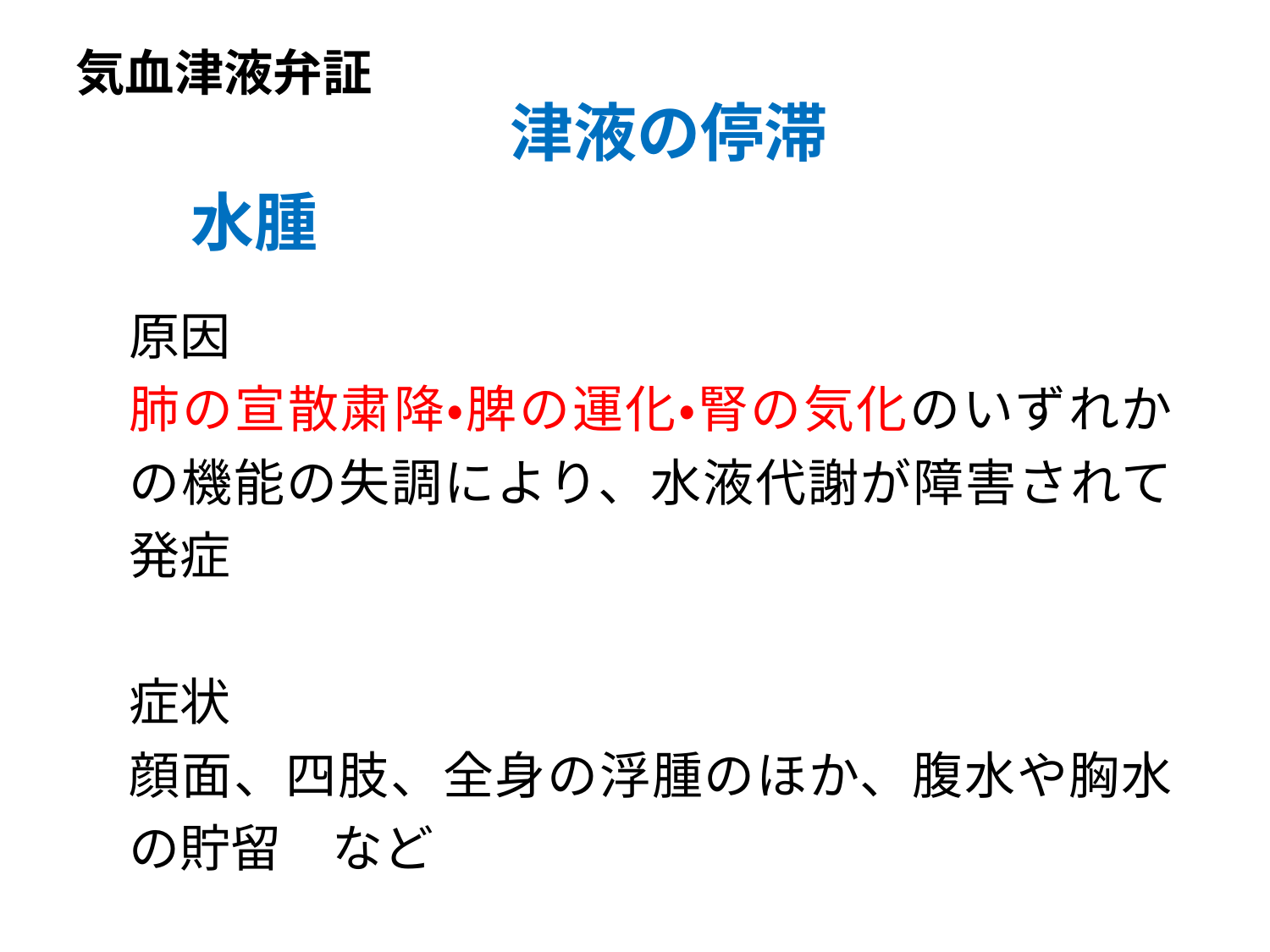

気血津液弁証
津液の停滞
# 水腫
原因
肺の宣散粛降・脾の運化・腎の気化のいずれかの機能の失調により、水液代謝が障害されて発症

症状
顔面、四肢、全身の浮腫のほか、腹水や胸水の貯留　など